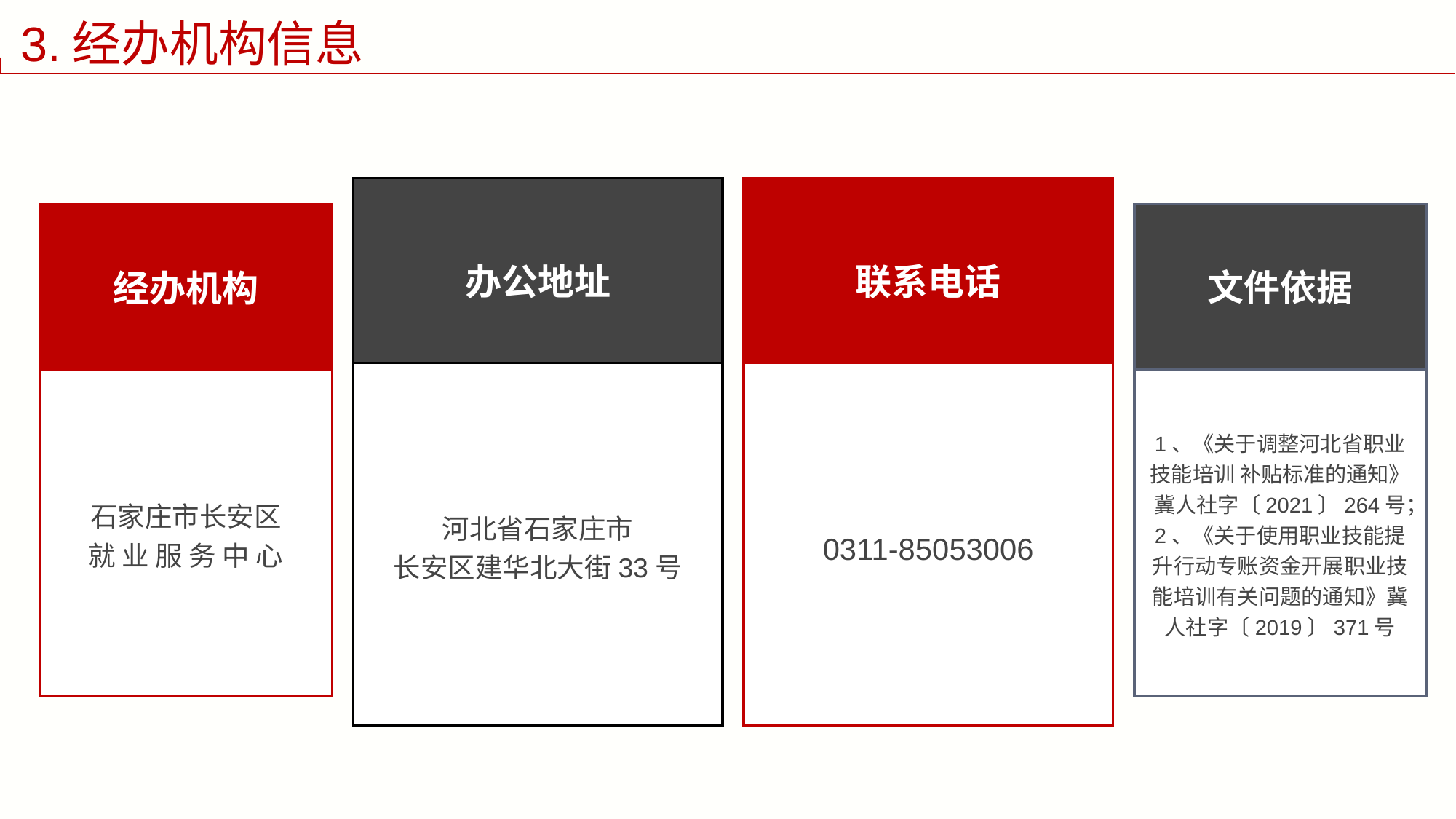

3.经办机构信息
办公地址

河北省石家庄市
长安区建华北大街33号
联系电话

0311-85053006
经办机构

石家庄市长安区
就 业 服 务 中 心
文件依据

1、《关于调整河北省职业技能培训 补贴标准的通知》冀人社字〔2021〕264号；
2、《关于使用职业技能提升行动专账资金开展职业技能培训有关问题的通知》冀人社字〔2019〕371号